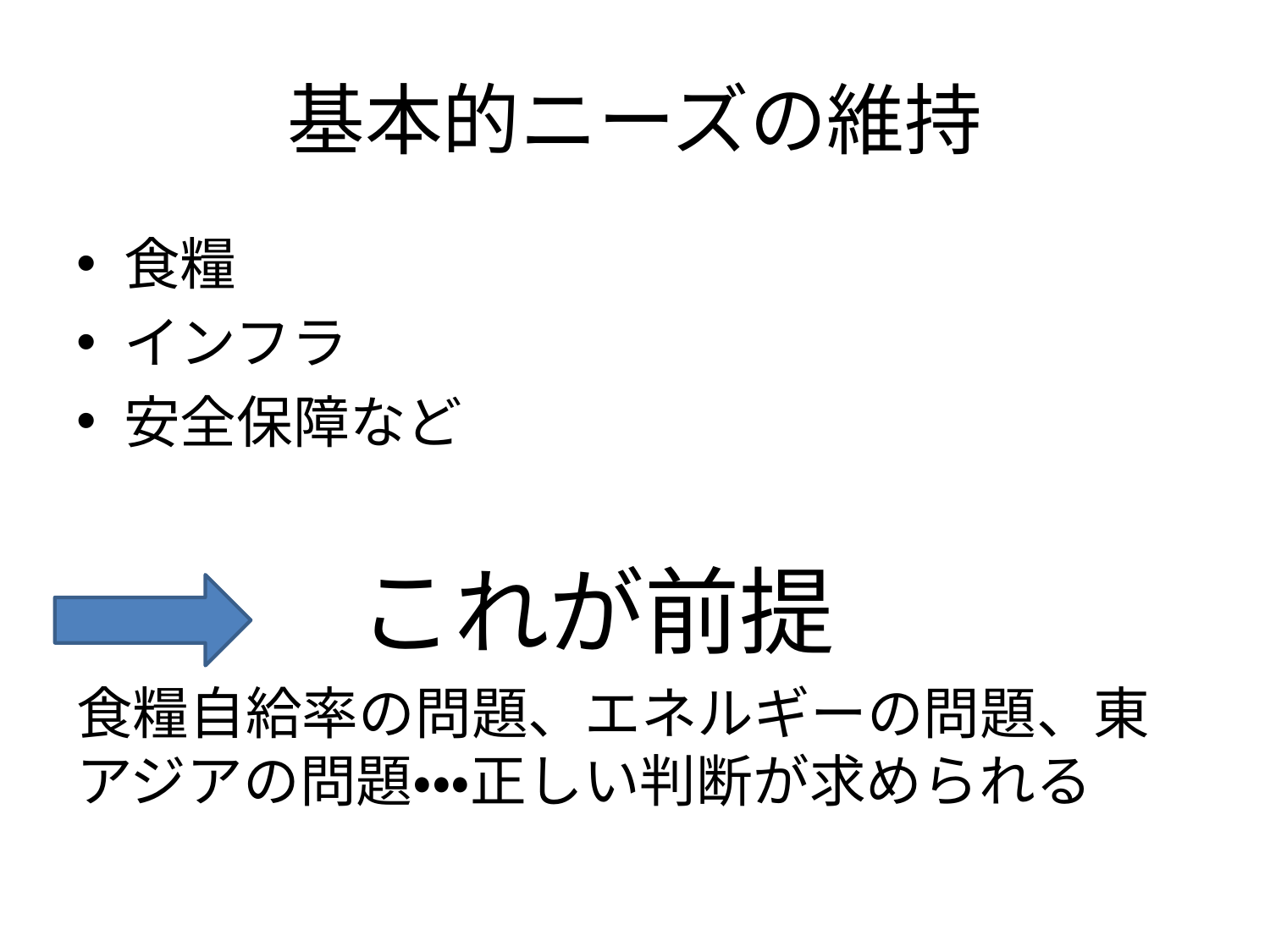

# 基本的ニーズの維持
食糧
インフラ
安全保障など

　　　　　これが前提
食糧自給率の問題、エネルギーの問題、東アジアの問題・・・正しい判断が求められる